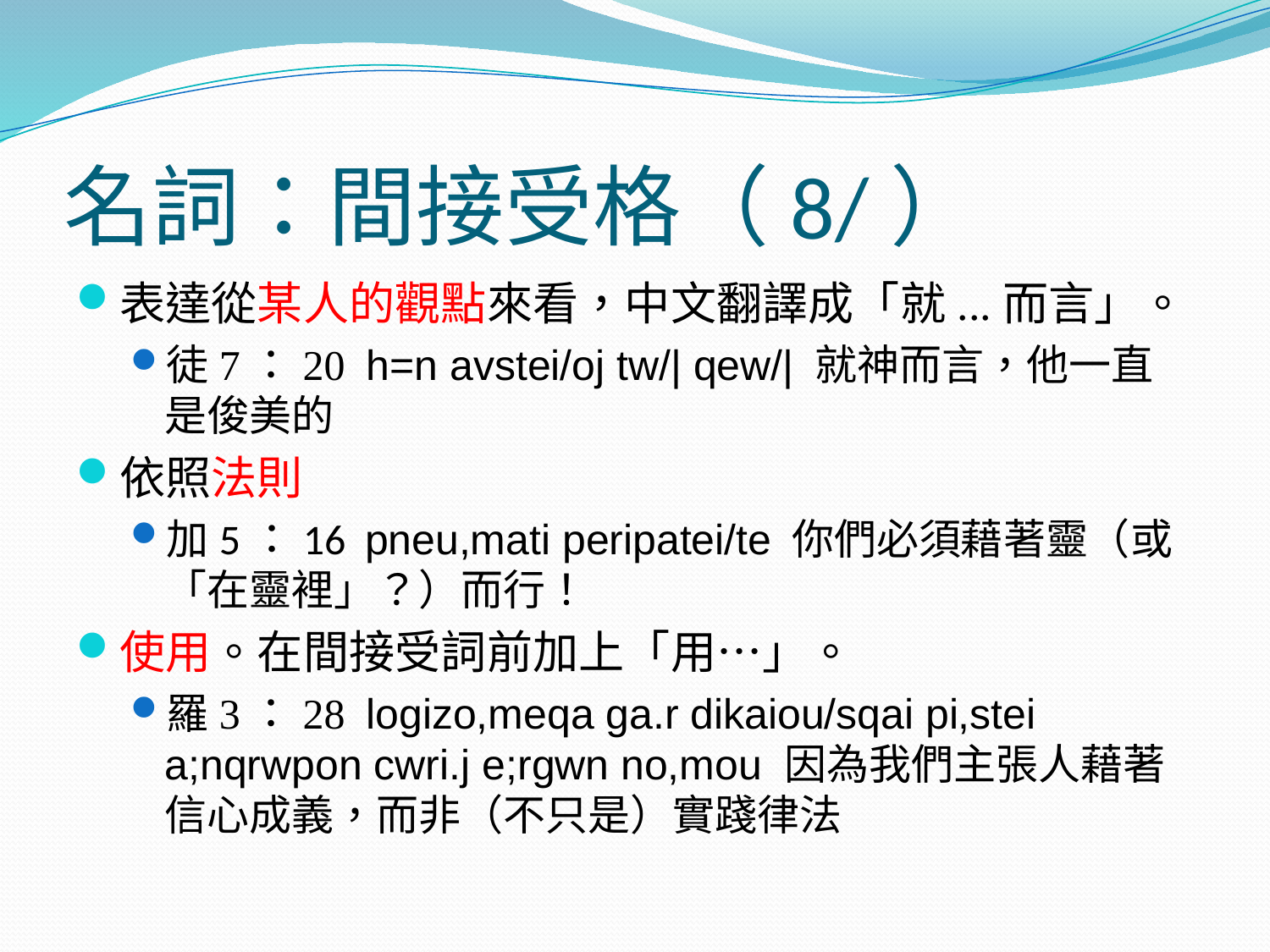

# 名詞：間接受格（8/）
表達從某人的觀點來看，中文翻譯成「就...而言」。
徒7：20  h=n avstei/oj tw/| qew/| 就神而言，他一直是俊美的
依照法則
加5：16  pneu,mati peripatei/te 你們必須藉著靈（或「在靈裡」？）而行！
使用。在間接受詞前加上「用…」。
羅3：28  logizo,meqa ga.r dikaiou/sqai pi,stei a;nqrwpon cwri.j e;rgwn no,mou 因為我們主張人藉著信心成義，而非（不只是）實踐律法